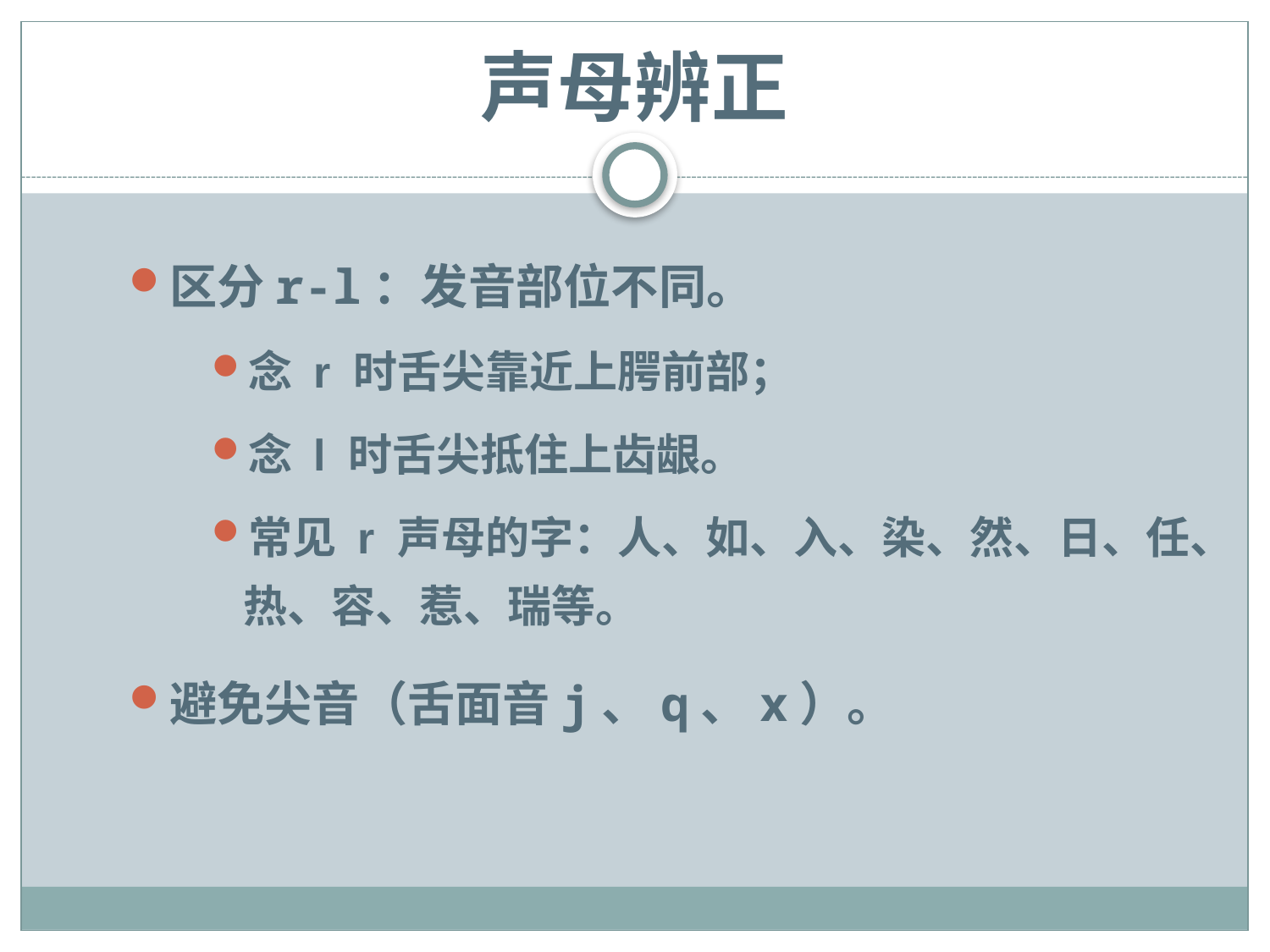

# 声母辨正
区分r-l：发音部位不同。
念 r 时舌尖靠近上腭前部；
念 l 时舌尖抵住上齿龈。
常见 r 声母的字：人、如、入、染、然、日、任、热、容、惹、瑞等。
避免尖音（舌面音j、q、x）。